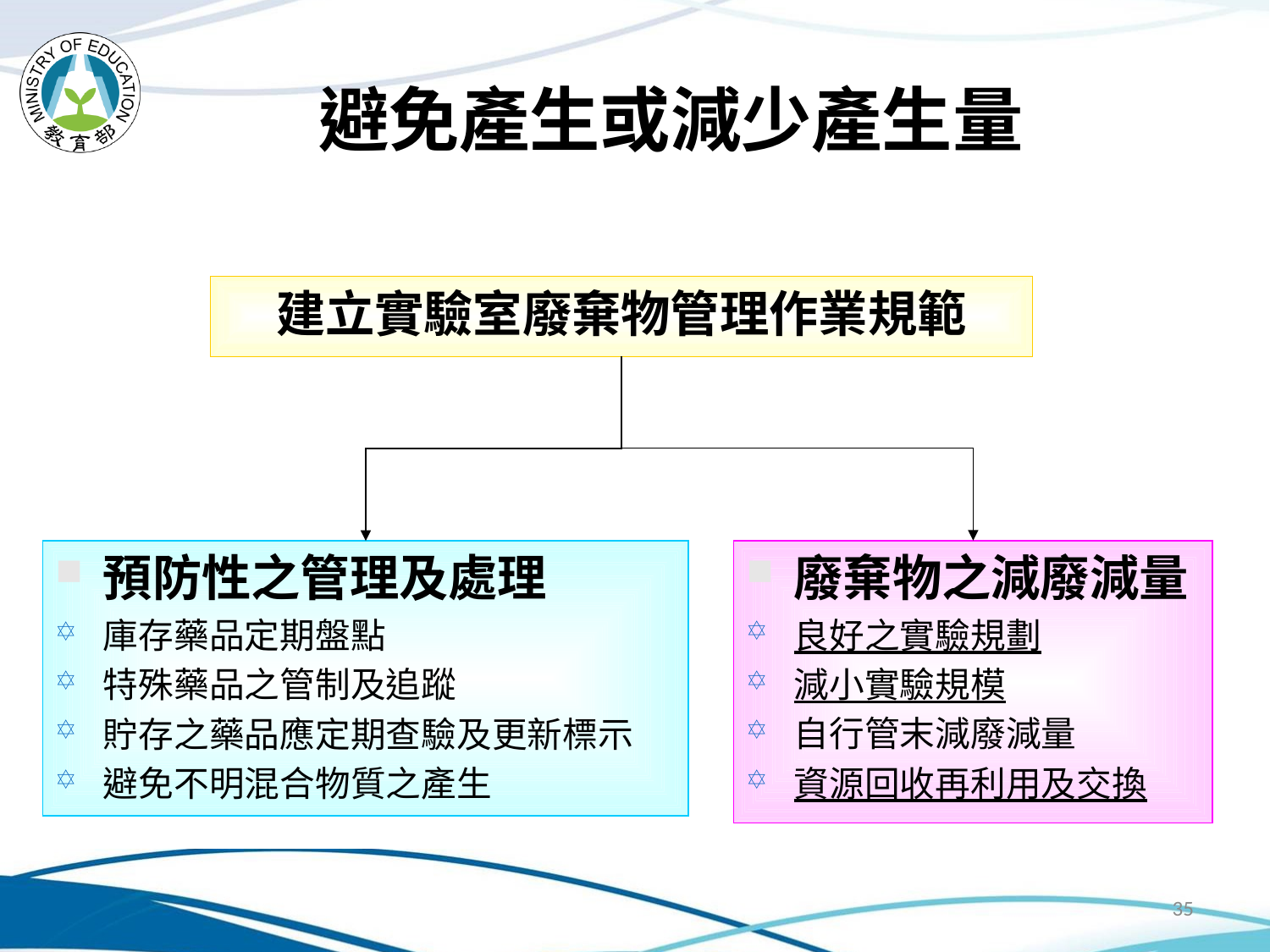

# 避免產生或減少產生量
建立實驗室廢棄物管理作業規範
廢棄物之減廢減量
良好之實驗規劃
減小實驗規模
自行管末減廢減量
資源回收再利用及交換
預防性之管理及處理
庫存藥品定期盤點
特殊藥品之管制及追蹤
貯存之藥品應定期查驗及更新標示
避免不明混合物質之產生
35